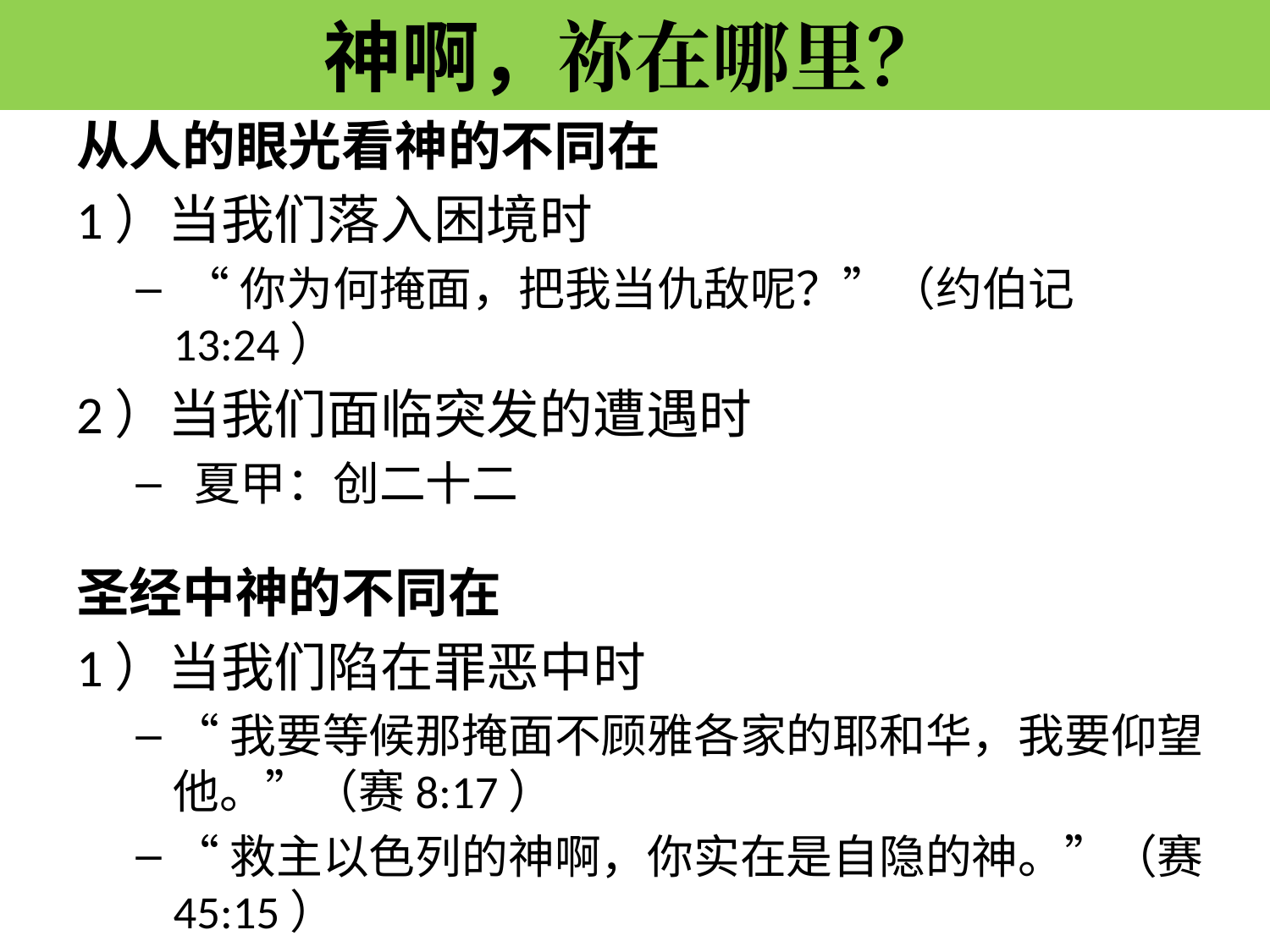

# 神啊，祢在哪里？
从人的眼光看神的不同在
1）当我们落入困境时
 “你为何掩面，把我当仇敌呢？”（约伯记13:24）
2）当我们面临突发的遭遇时
 夏甲：创二十二

圣经中神的不同在
1）当我们陷在罪恶中时
“我要等候那掩面不顾雅各家的耶和华，我要仰望他。”（赛8:17）
“救主以色列的神啊，你实在是自隐的神。”（赛45:15）